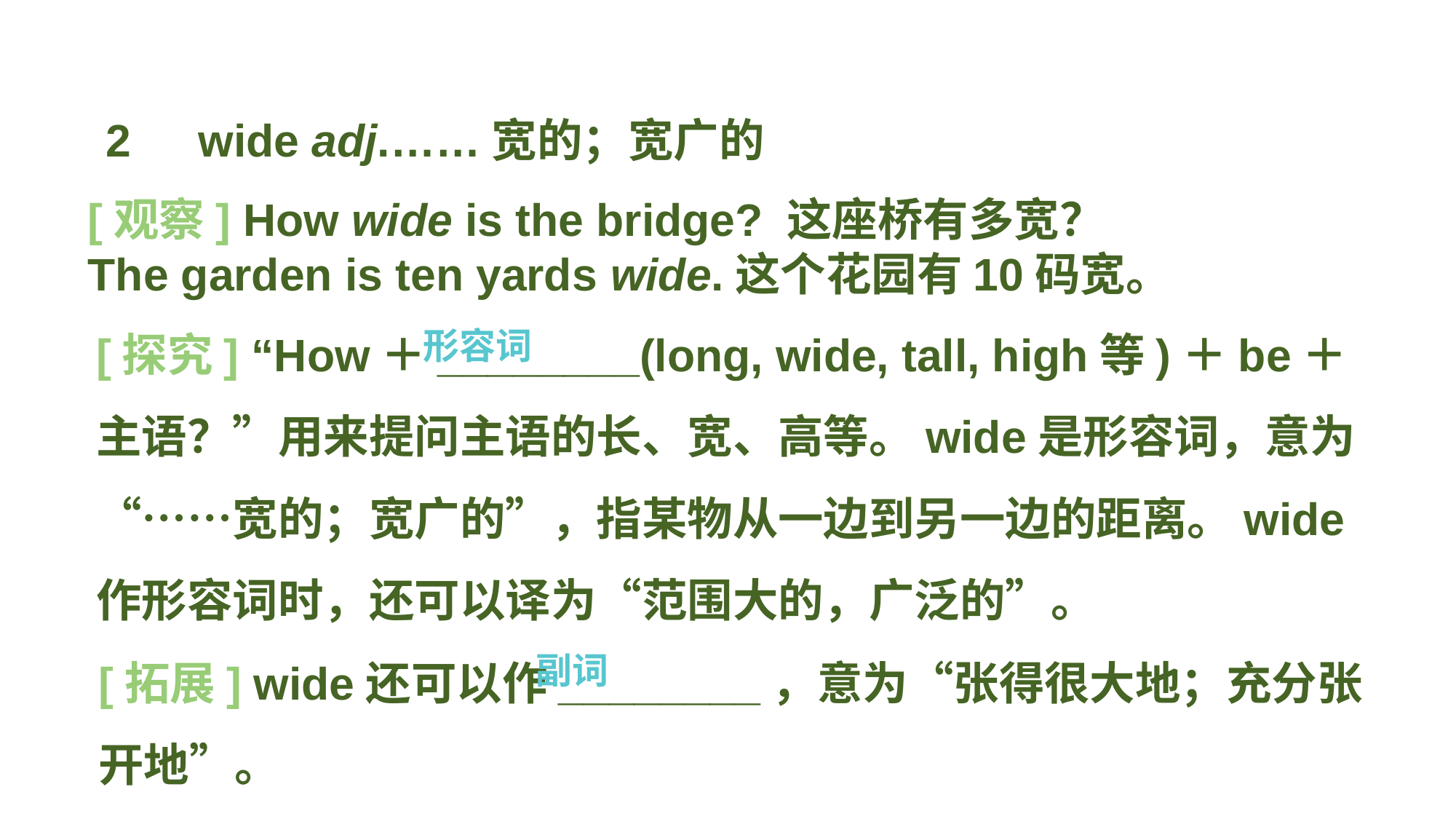

2　wide adj.……宽的；宽广的
[观察] How wide is the bridge? 这座桥有多宽？
The garden is ten yards wide.这个花园有10码宽。
[探究] “How＋________(long, wide, tall, high等)＋be＋主语？”用来提问主语的长、宽、高等。wide是形容词，意为“……宽的；宽广的”，指某物从一边到另一边的距离。wide作形容词时，还可以译为“范围大的，广泛的”。
形容词
[拓展] wide还可以作________，意为“张得很大地；充分张开地”。
副词